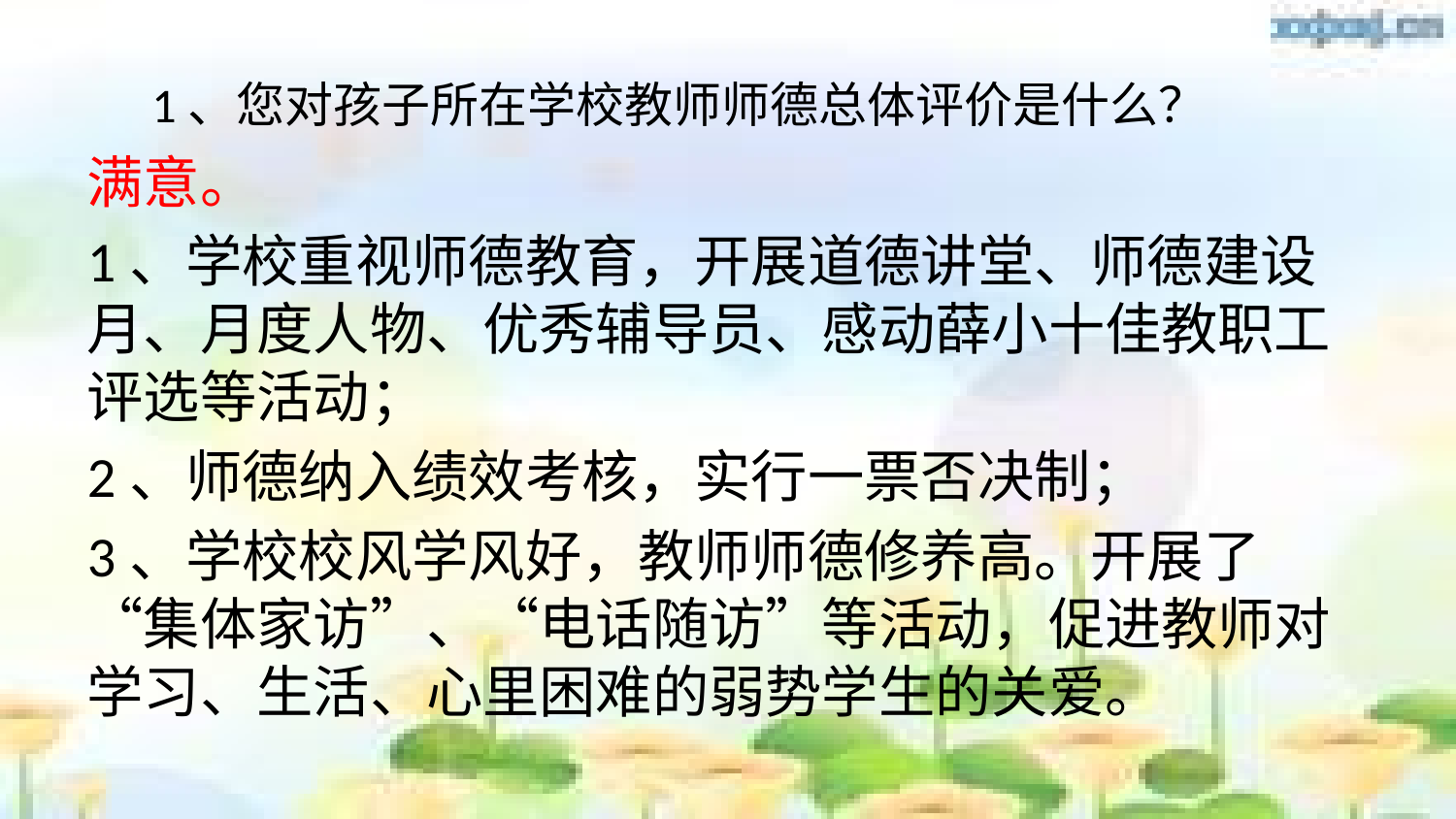

# 1、您对孩子所在学校教师师德总体评价是什么？
满意。
1、学校重视师德教育，开展道德讲堂、师德建设月、月度人物、优秀辅导员、感动薛小十佳教职工评选等活动；
2、师德纳入绩效考核，实行一票否决制；
3、学校校风学风好，教师师德修养高。开展了“集体家访”、“电话随访”等活动，促进教师对学习、生活、心里困难的弱势学生的关爱。